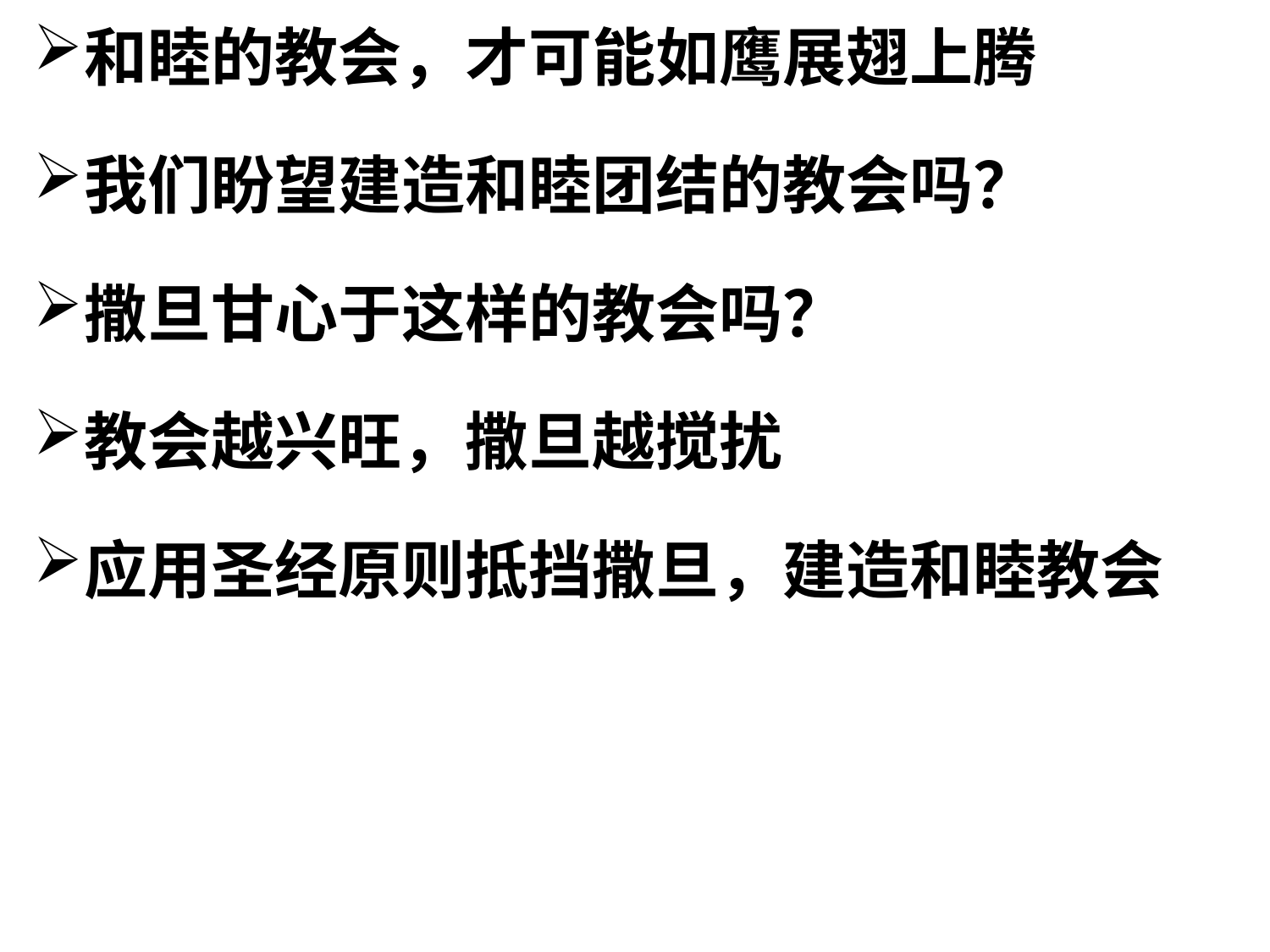

和睦的教会，才可能如鹰展翅上腾

我们盼望建造和睦团结的教会吗？

撒旦甘心于这样的教会吗？

教会越兴旺，撒旦越搅扰

应用圣经原则抵挡撒旦，建造和睦教会